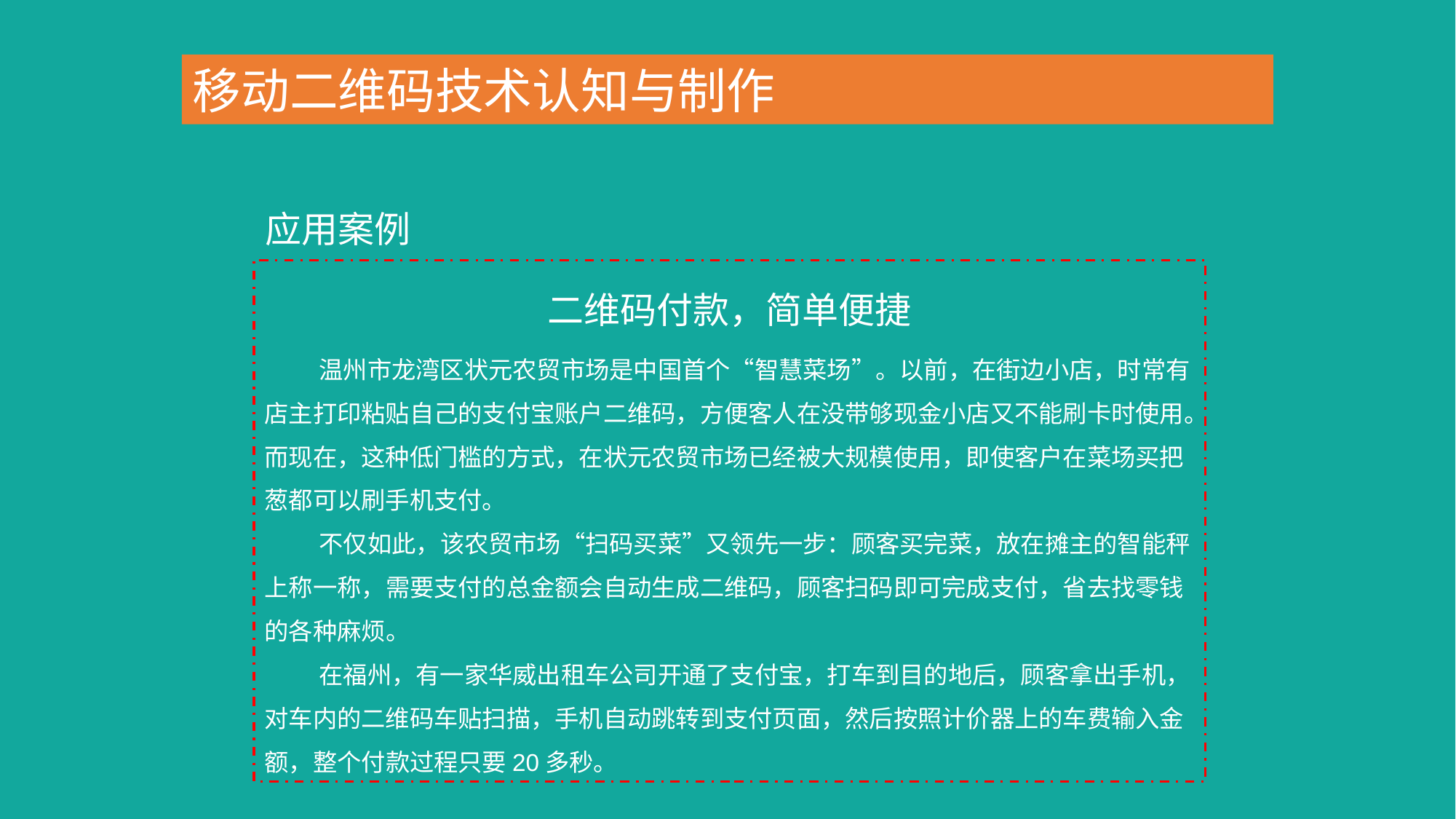

移动二维码技术认知与制作
应用案例
二维码付款，简单便捷
温州市龙湾区状元农贸市场是中国首个“智慧菜场”。以前，在街边小店，时常有店主打印粘贴自己的支付宝账户二维码，方便客人在没带够现金小店又不能刷卡时使用。而现在，这种低门槛的方式，在状元农贸市场已经被大规模使用，即使客户在菜场买把葱都可以刷手机支付。
不仅如此，该农贸市场“扫码买菜”又领先一步：顾客买完菜，放在摊主的智能秤上称一称，需要支付的总金额会自动生成二维码，顾客扫码即可完成支付，省去找零钱的各种麻烦。
在福州，有一家华威出租车公司开通了支付宝，打车到目的地后，顾客拿出手机，对车内的二维码车贴扫描，手机自动跳转到支付页面，然后按照计价器上的车费输入金额，整个付款过程只要20多秒。